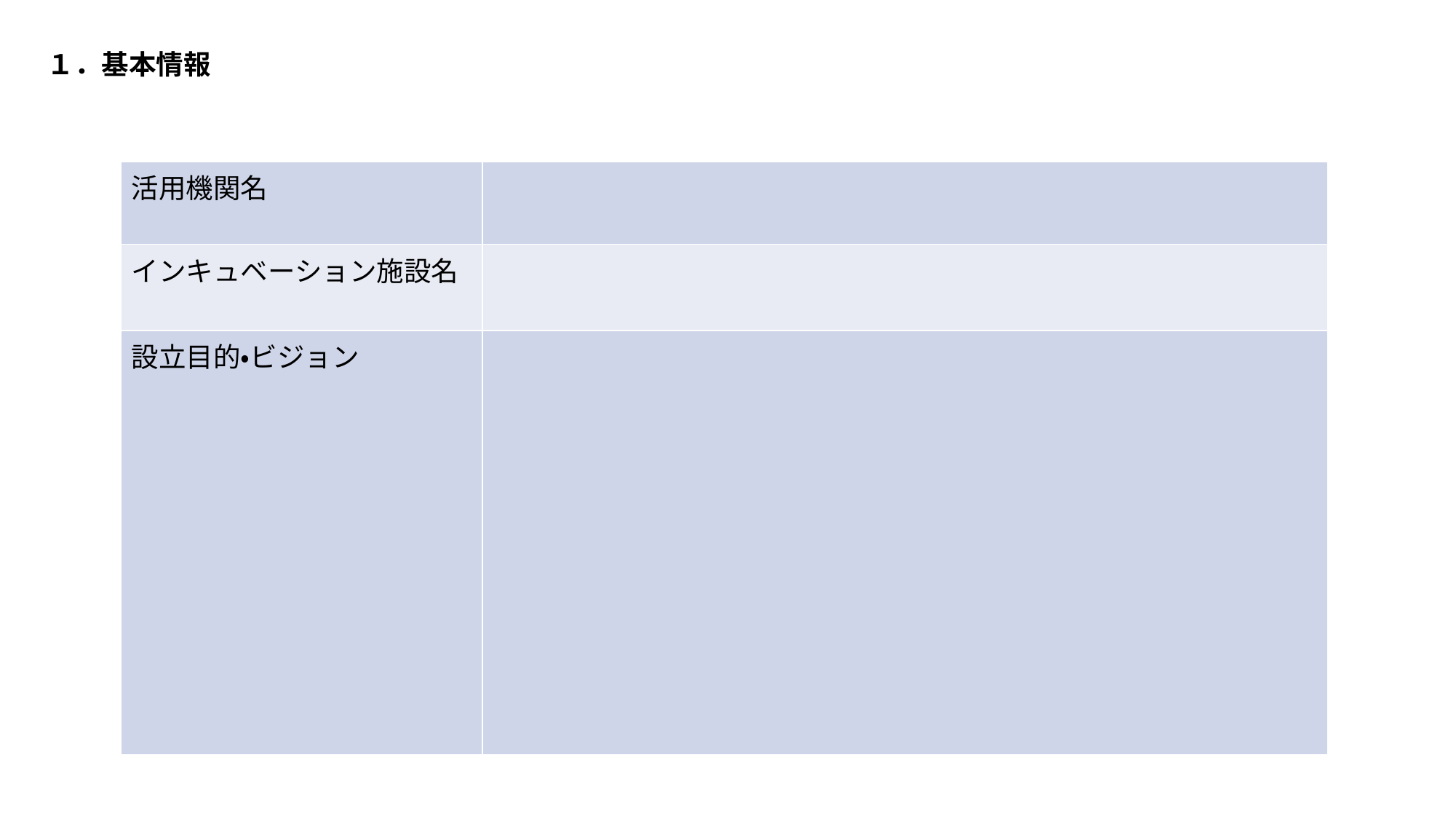

１．基本情報
| 活用機関名 |  |
| --- | --- |
| インキュベーション施設名 |  |
| 設立目的・ビジョン |  |